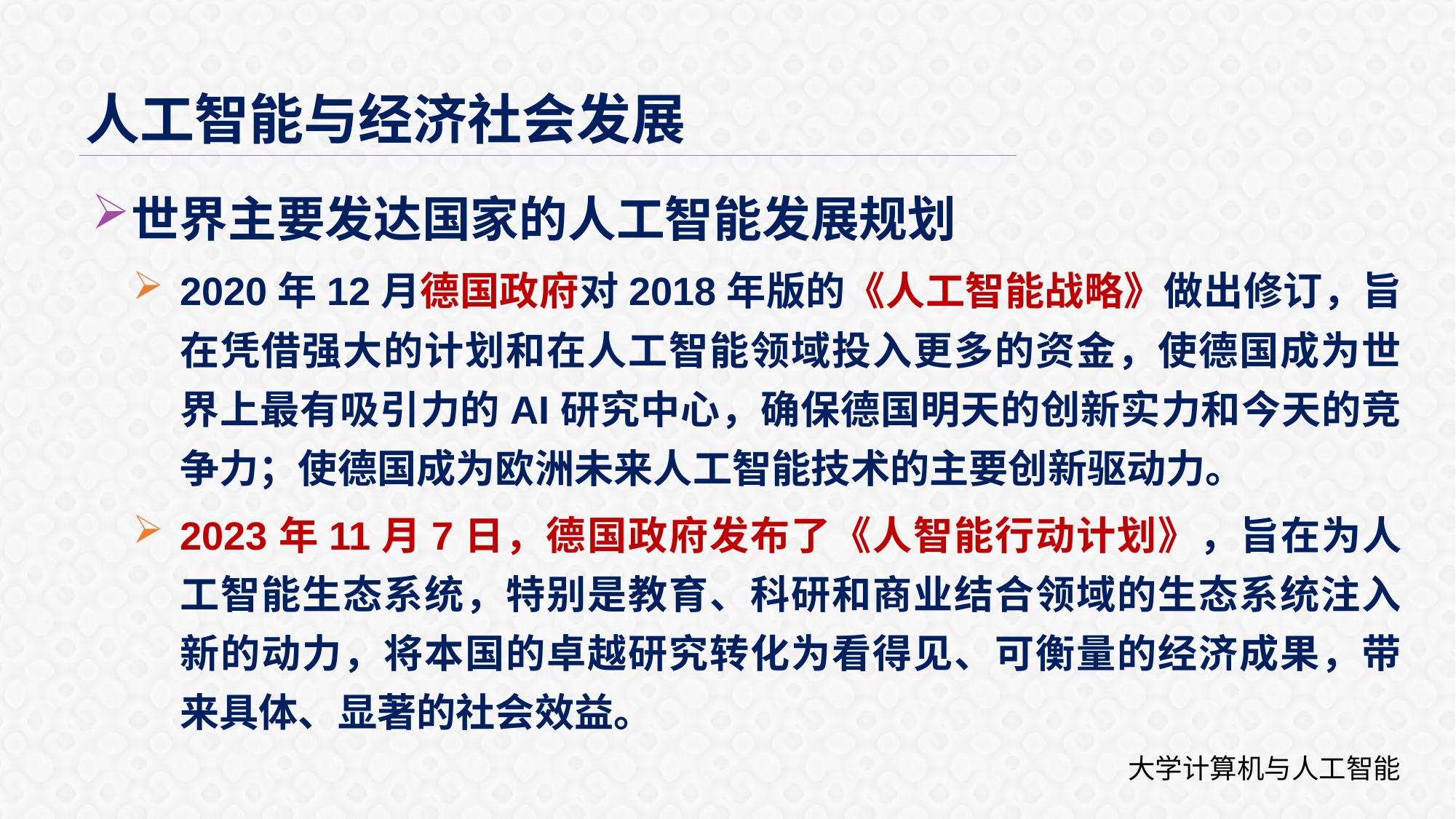

人工智能与经济社会发展
世界主要发达国家的人工智能发展规划
2020年12月德国政府对2018年版的《人工智能战略》做出修订，旨在凭借强大的计划和在人工智能领域投入更多的资金，使德国成为世界上最有吸引力的AI研究中心，确保德国明天的创新实力和今天的竞争力；使德国成为欧洲未来人工智能技术的主要创新驱动力。
2023年11月7日，德国政府发布了《人智能行动计划》，旨在为人工智能生态系统，特别是教育、科研和商业结合领域的生态系统注入新的动力，将本国的卓越研究转化为看得见、可衡量的经济成果，带来具体、显著的社会效益。